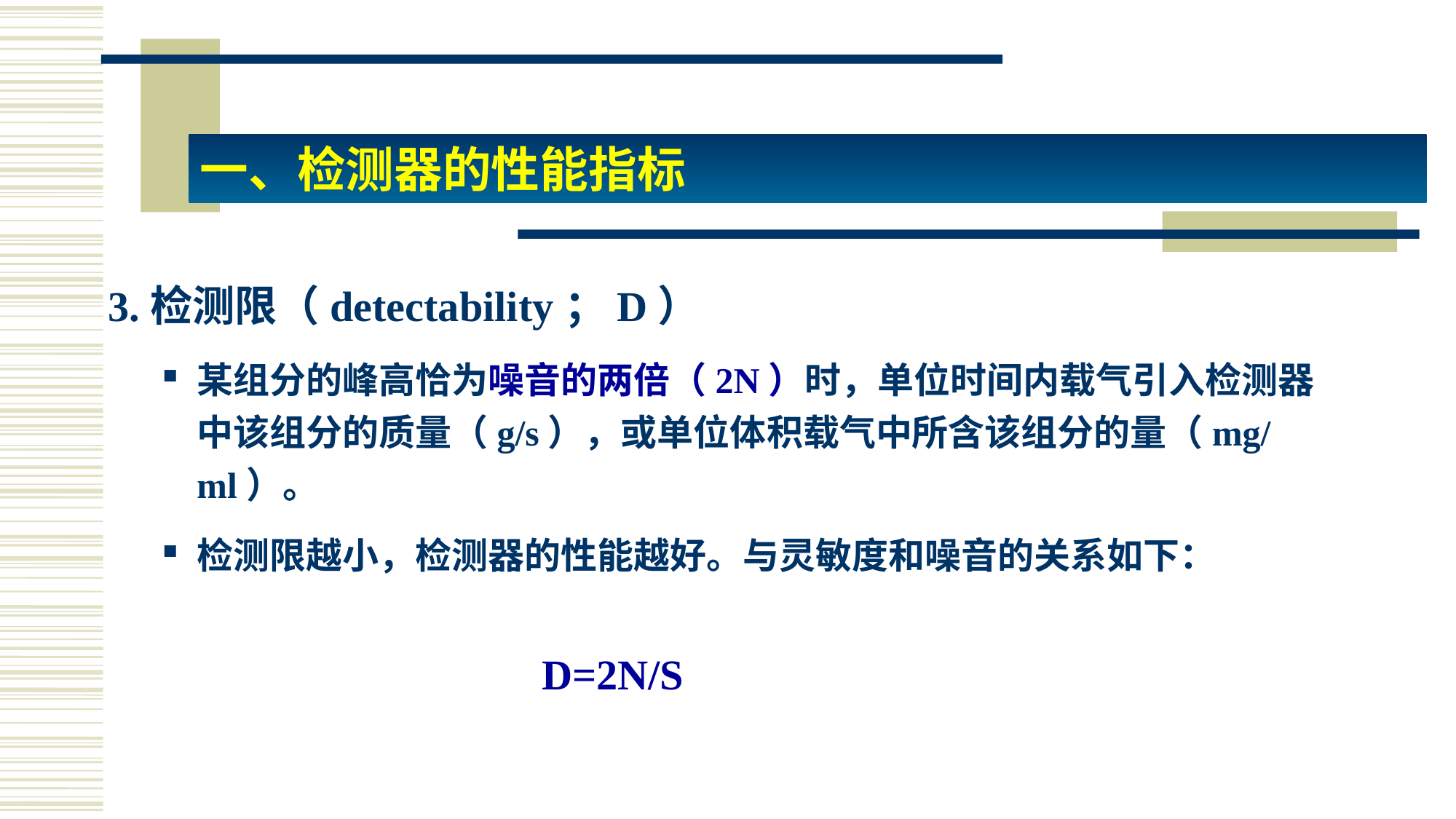

# 一、检测器的性能指标
3.检测限（detectability；D）
某组分的峰高恰为噪音的两倍（2N）时，单位时间内载气引入检测器中该组分的质量（g/s），或单位体积载气中所含该组分的量（mg/ml）。
检测限越小，检测器的性能越好。与灵敏度和噪音的关系如下：
D=2N/S